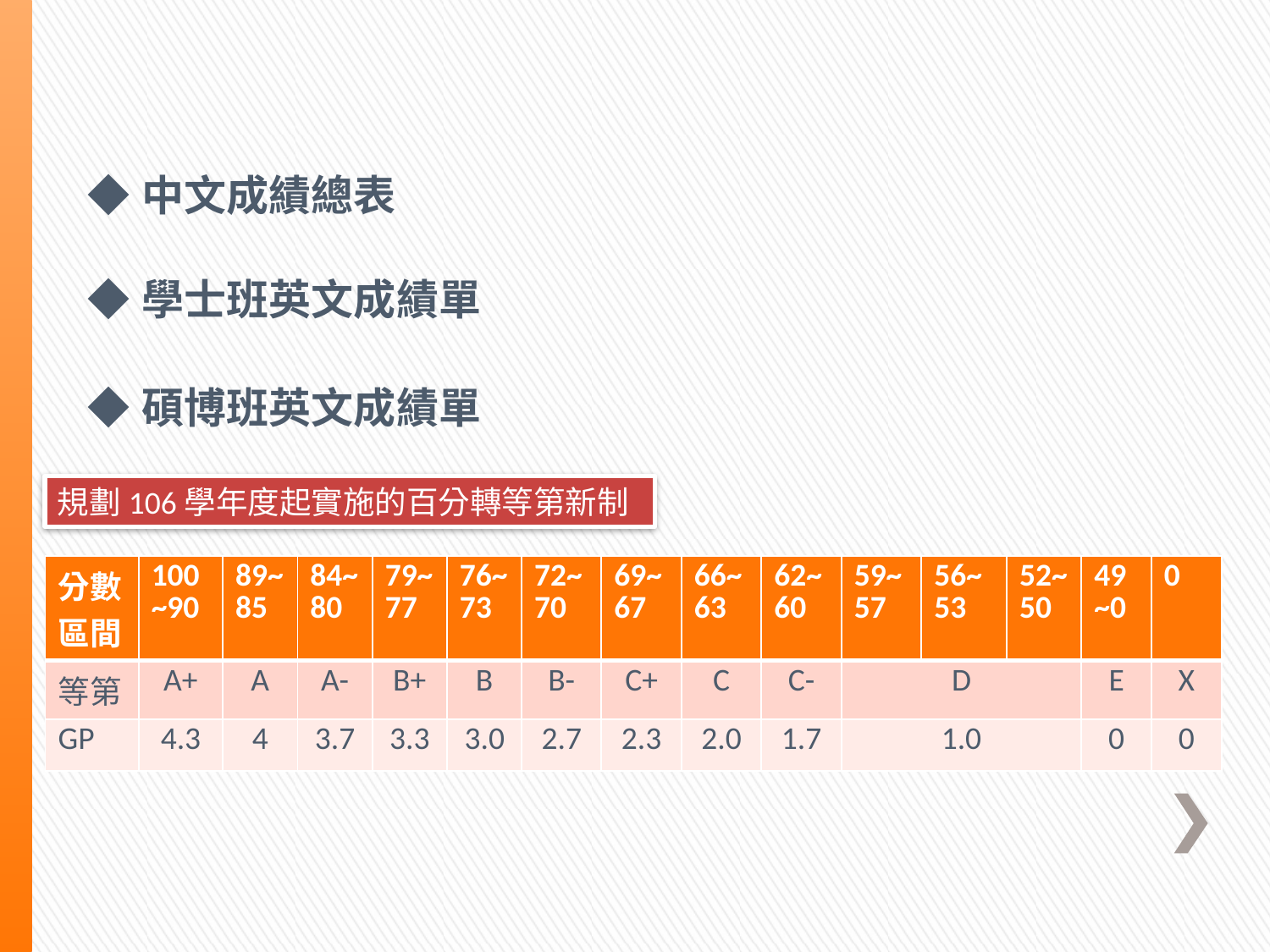

| ◆中文成績總表 ◆學士班英文成績單 ◆碩博班英文成績單 |  |
| --- | --- |
規劃106學年度起實施的百分轉等第新制
| 分數區間 | 100~90 | 89~85 | 84~80 | 79~77 | 76~73 | 72~70 | 69~67 | 66~63 | 62~60 | 59~57 | 56~53 | 52~50 | 49~0 | 0 |
| --- | --- | --- | --- | --- | --- | --- | --- | --- | --- | --- | --- | --- | --- | --- |
| 等第 | A+ | A | A- | B+ | B | B- | C+ | C | C- | D |  |  | E | X |
| GP | 4.3 | 4 | 3.7 | 3.3 | 3.0 | 2.7 | 2.3 | 2.0 | 1.7 | 1.0 |  |  | 0 | 0 |